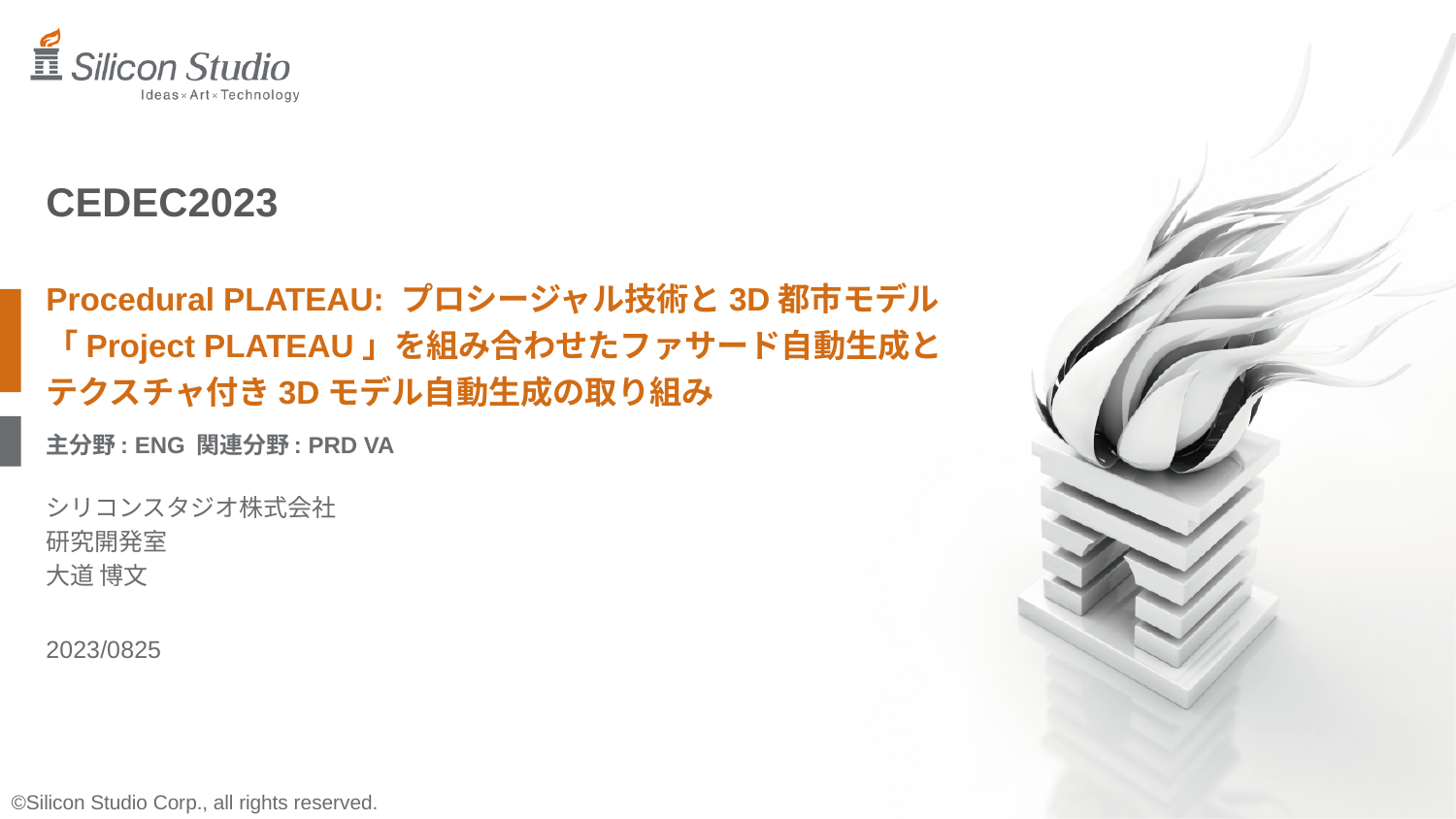

CEDEC2023
# Procedural PLATEAU: プロシージャル技術と3D都市モデル「Project PLATEAU」を組み合わせたファサード自動生成と テクスチャ付き3Dモデル自動生成の取り組み
主分野: ENG 関連分野: PRD VA
シリコンスタジオ株式会社
研究開発室
大道 博文
2023/0825